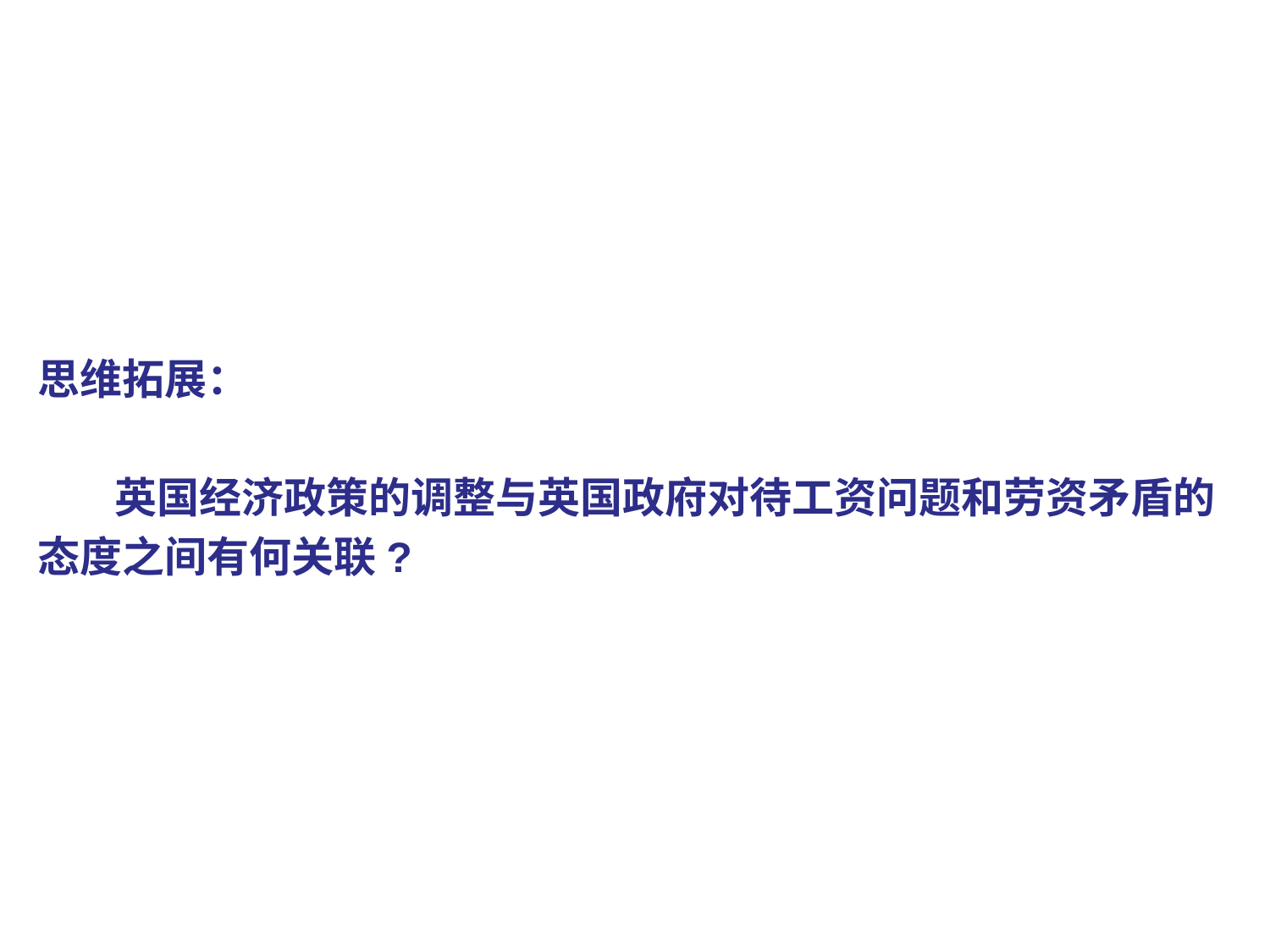

思维拓展：

       英国经济政策的调整与英国政府对待工资问题和劳资矛盾的
态度之间有何关联?